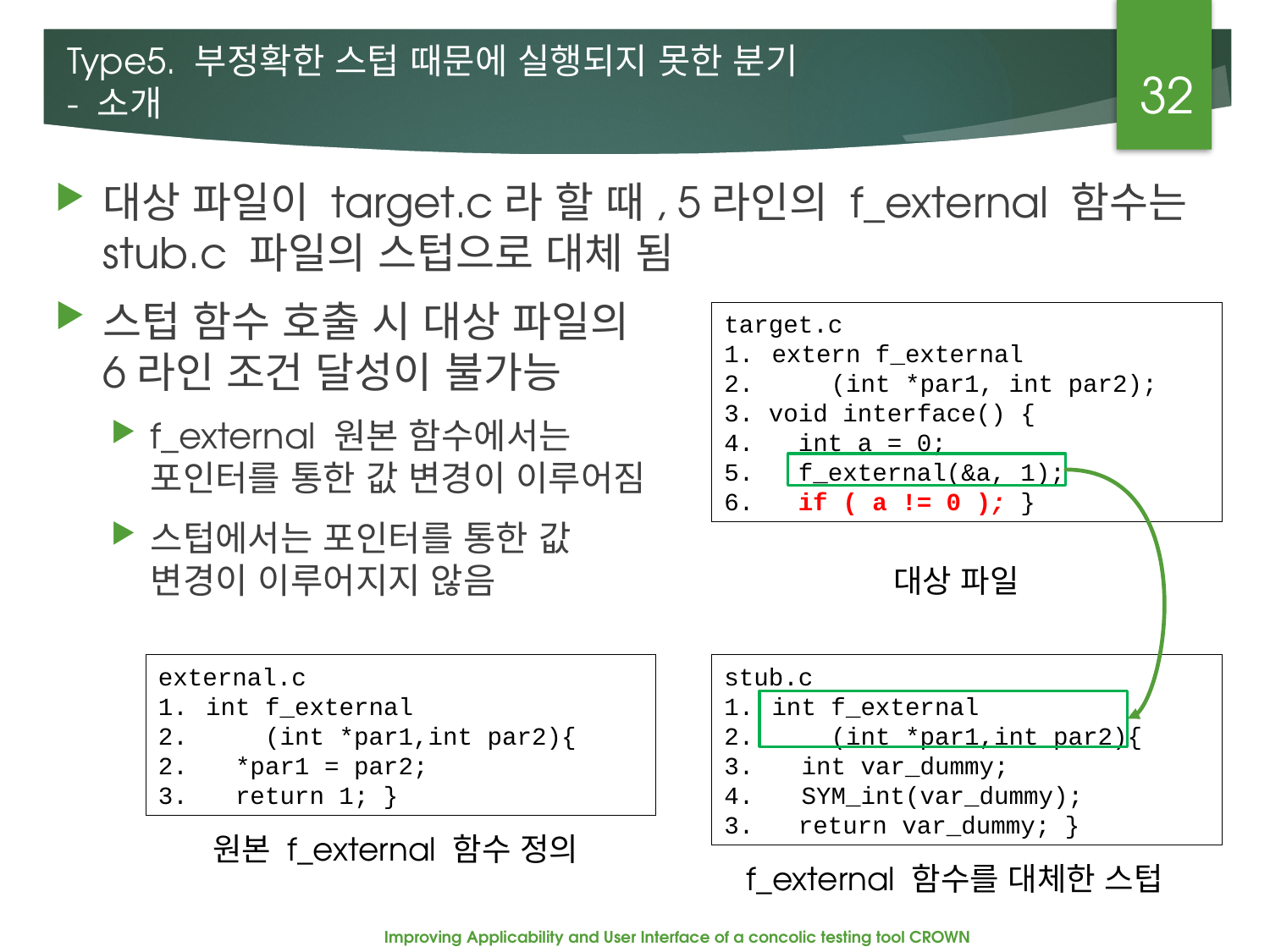

32
# Type5. 부정확한 스텁 때문에 실행되지 못한 분기 - 소개
대상 파일이 target.c라 할 때, 5라인의 f_external 함수는 stub.c 파일의 스텁으로 대체 됨
스텁 함수 호출 시 대상 파일의
6라인 조건 달성이 불가능
f_external 원본 함수에서는
포인터를 통한 값 변경이 이루어짐
스텁에서는 포인터를 통한 값
변경이 이루어지지 않음

target.c
extern f_external
    (int *par1, int par2);
3. void interface() {
4.   int a = 0;
5.   f_external(&a, 1);
6.   if ( a != 0 ); }

대상 파일
external.c
int f_external
    (int *par1,int par2){
  *par1 = par2;
  return 1; }
stub.c
int f_external
    (int *par1,int par2){
  int var_dummy;
  SYM_int(var_dummy);
3.   return var_dummy; }

원본 f_external 함수 정의
f_external 함수를 대체한 스텁
Improving Applicability and User Interface of a concolic testing tool CROWN